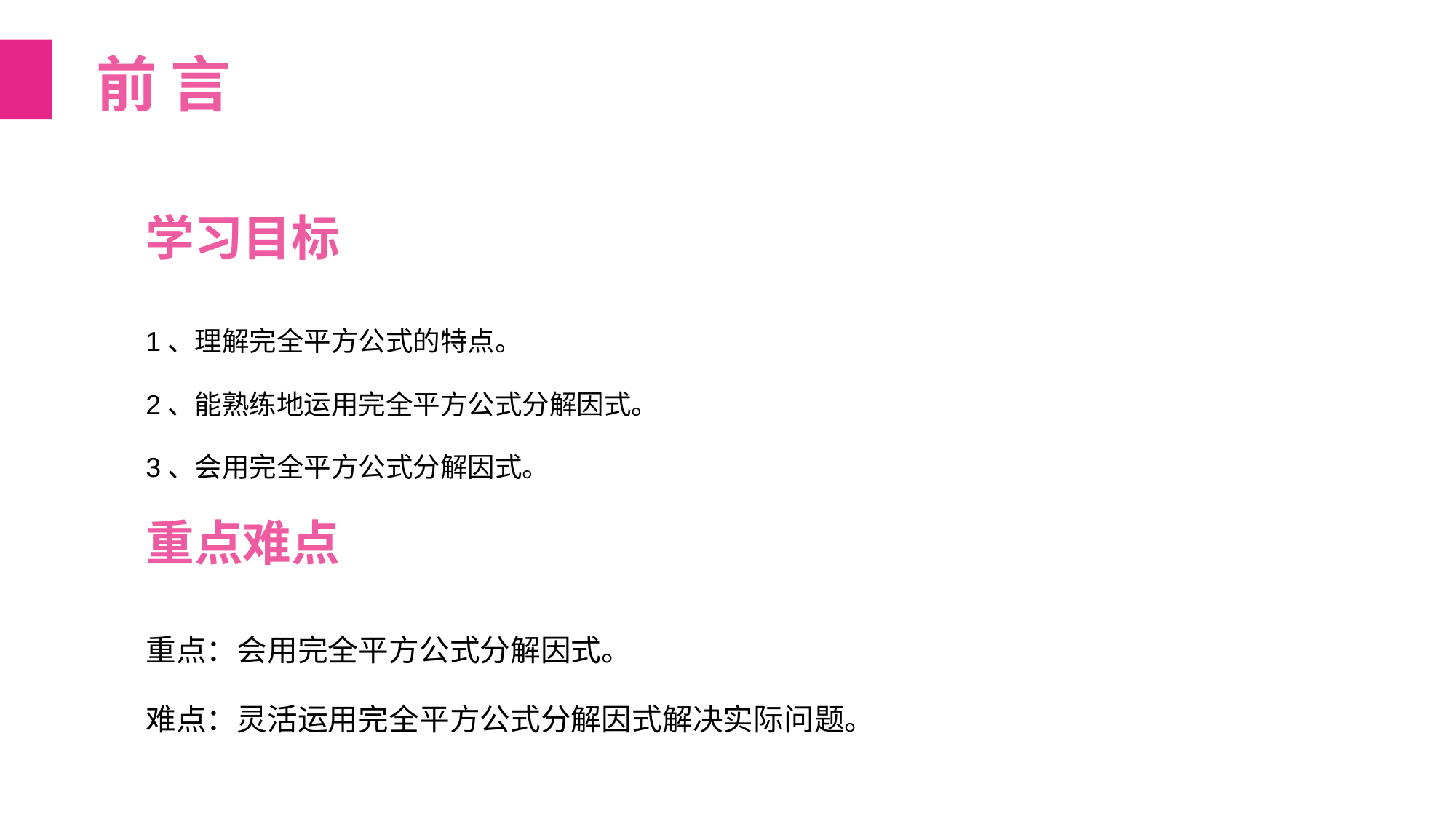

前 言
学习目标
1、理解完全平方公式的特点。
2、能熟练地运用完全平方公式分解因式。
3、会用完全平方公式分解因式。
重点难点
重点：会用完全平方公式分解因式。
难点：灵活运用完全平方公式分解因式解决实际问题。